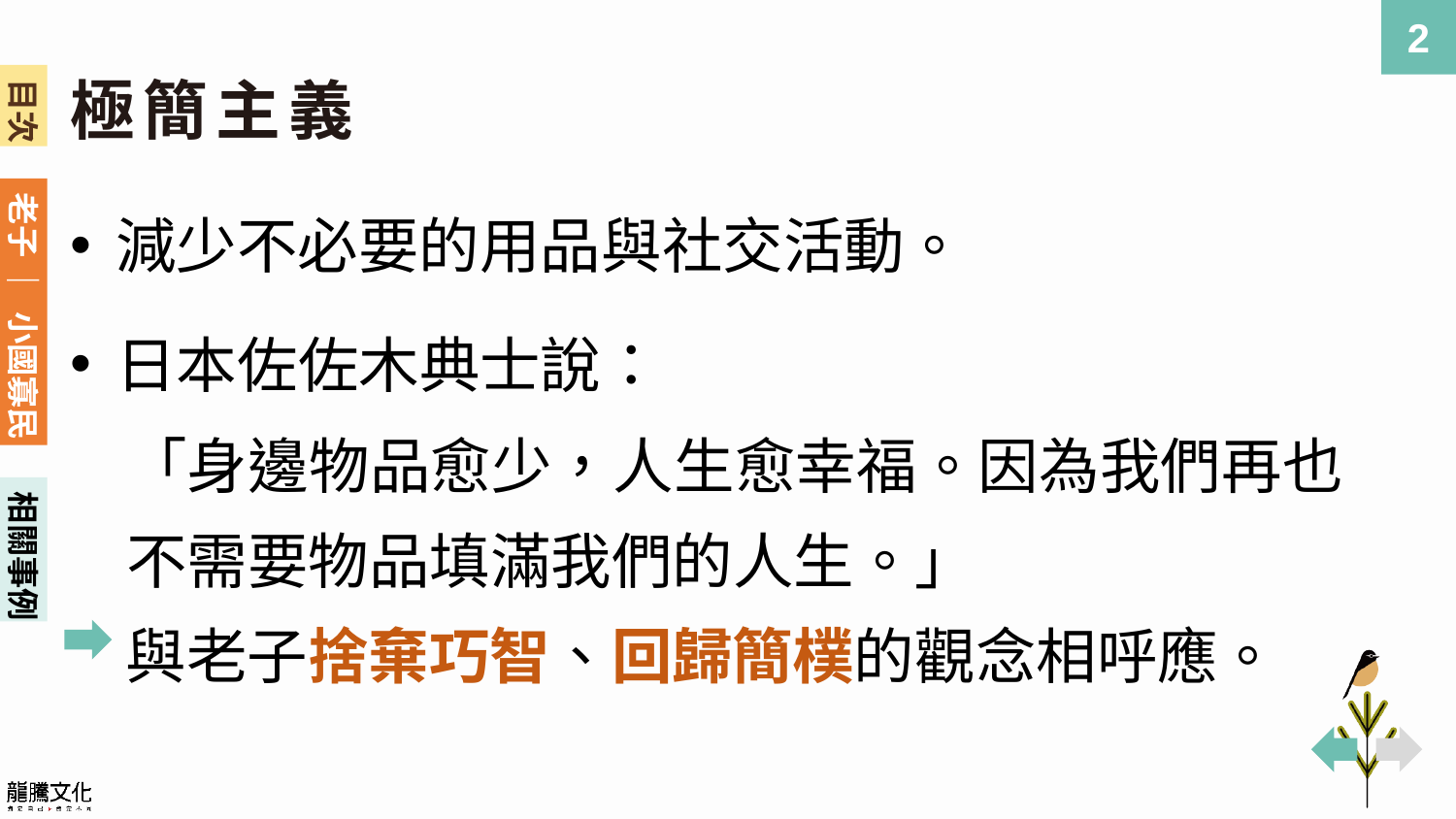

極簡主義
減少不必要的用品與社交活動。
日本佐佐木典士說：
「身邊物品愈少，人生愈幸福。因為我們再也不需要物品填滿我們的人生。」
相關事例
與老子捨棄巧智、回歸簡樸的觀念相呼應。